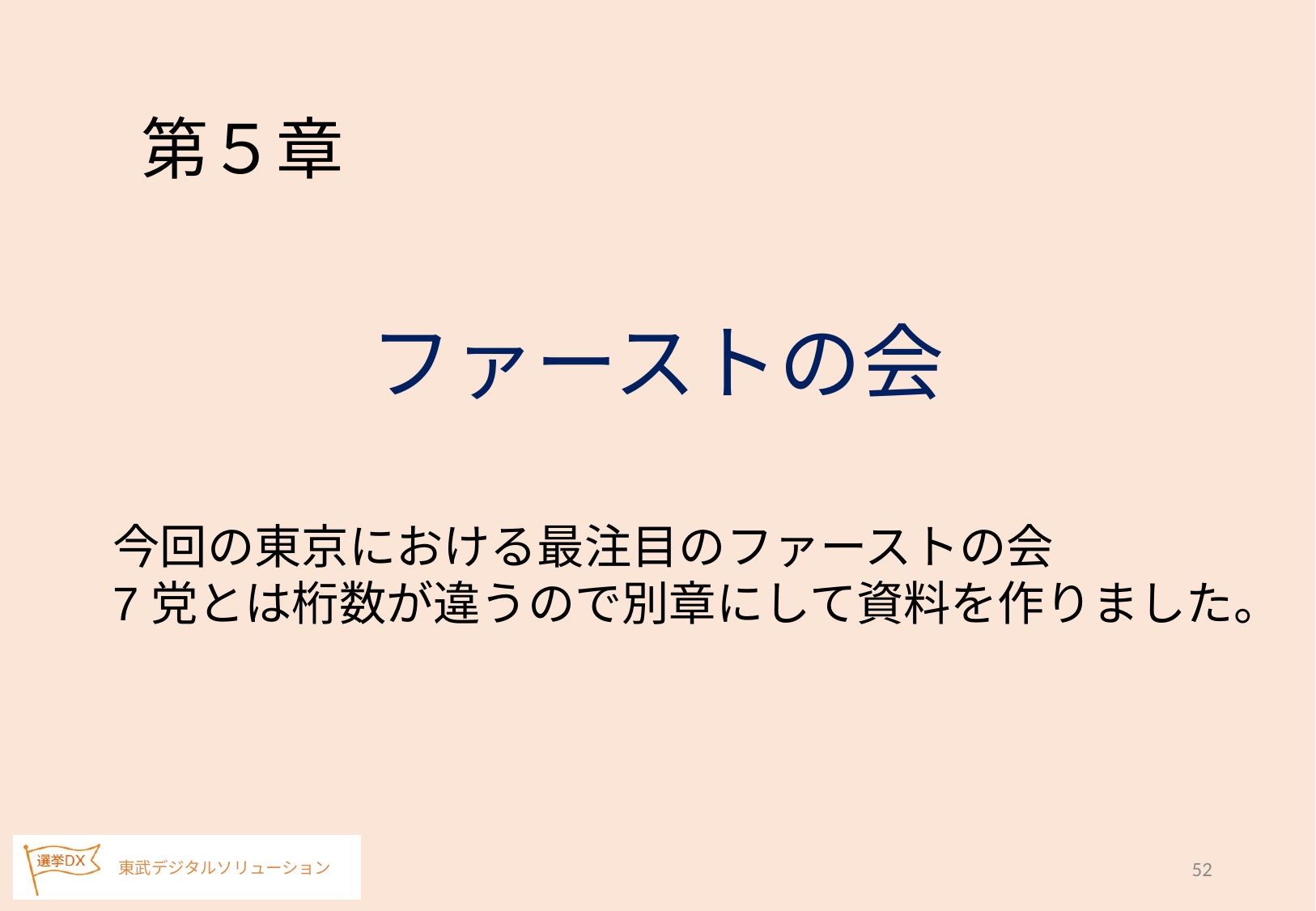

第５章
# ファーストの会
今回の東京における最注目のファーストの会
7党とは桁数が違うので別章にして資料を作りました。

52